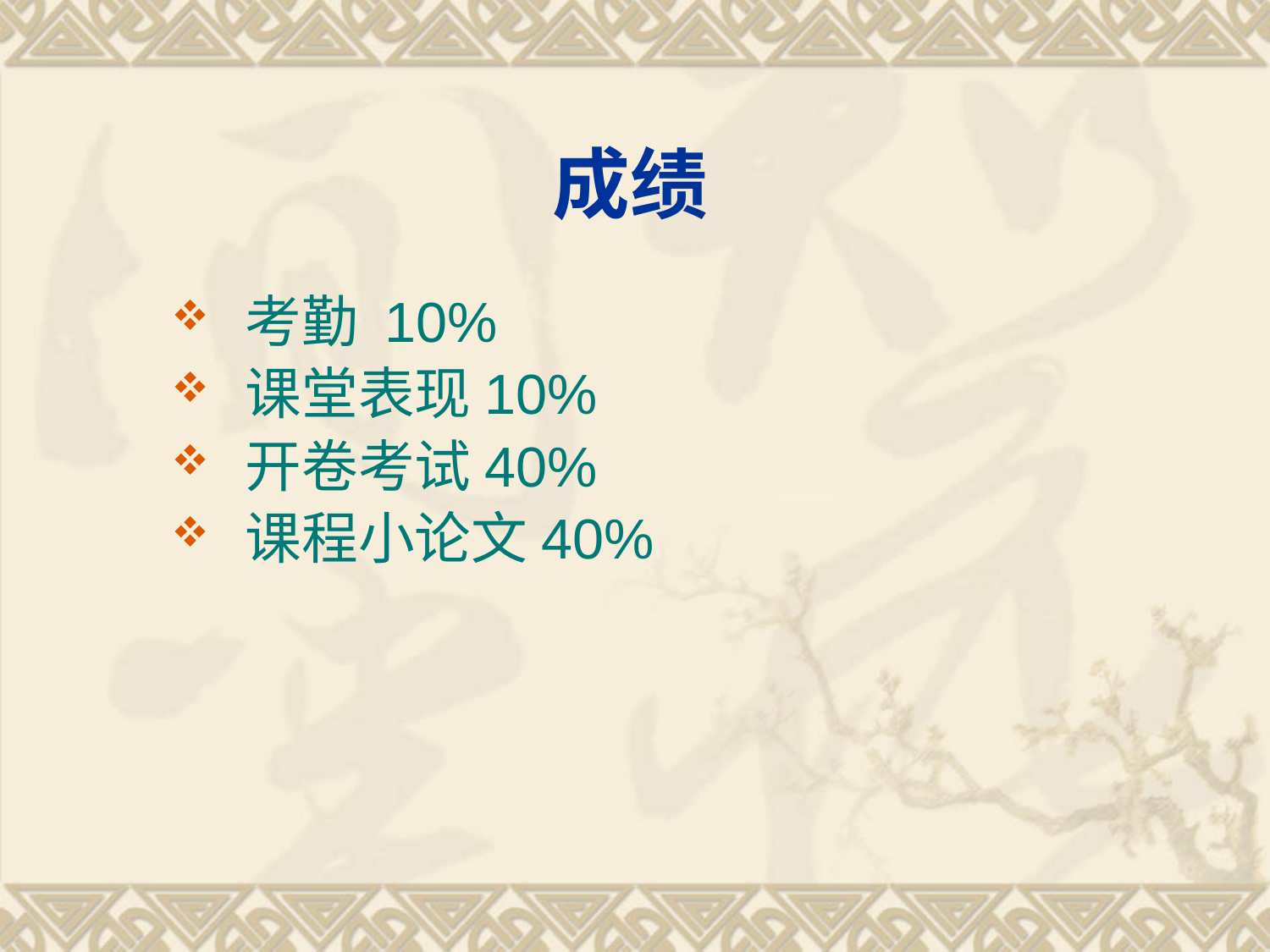

# 成绩
考勤 10%
课堂表现10%
开卷考试40%
课程小论文40%